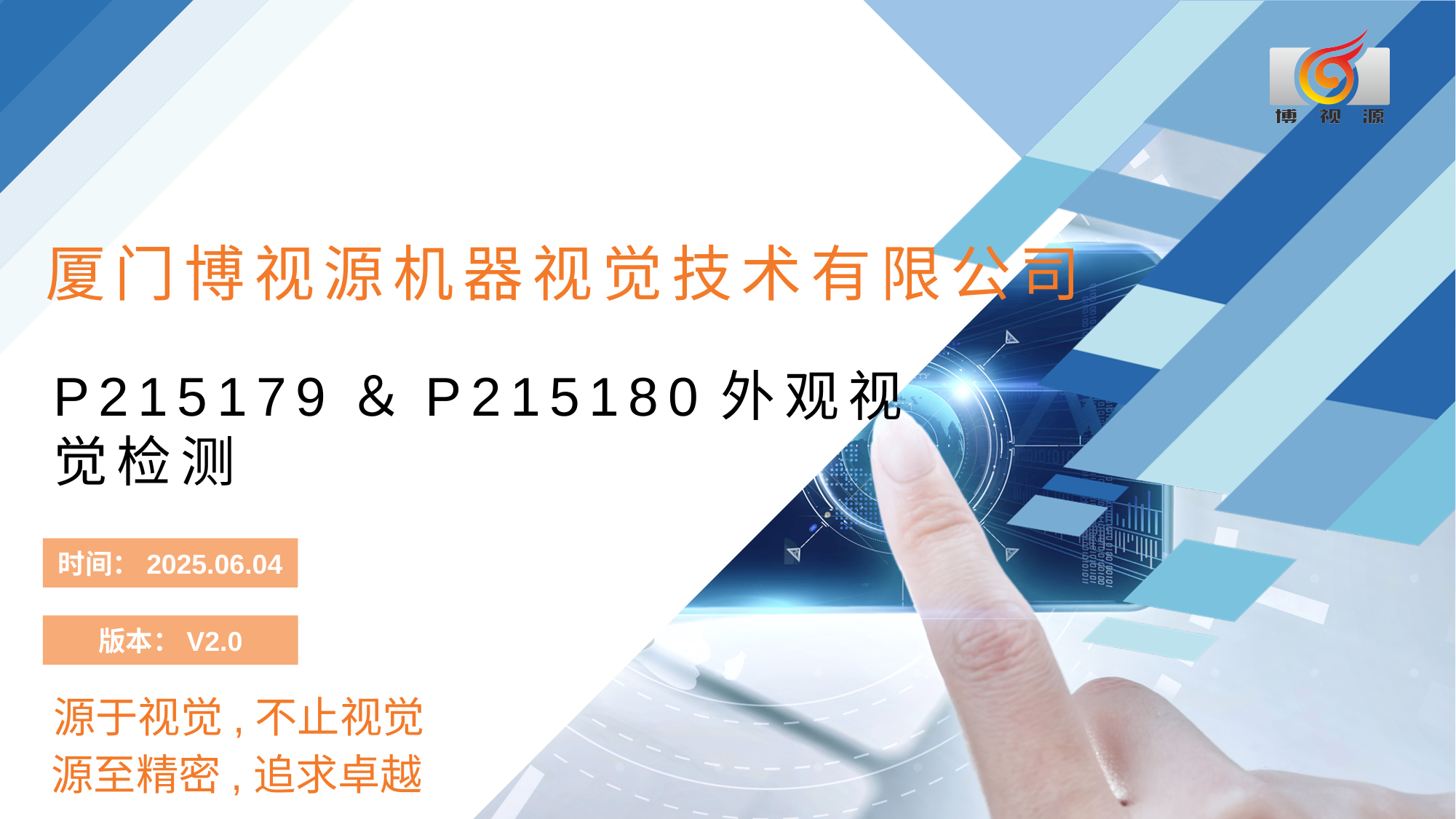

厦门博视源机器视觉技术有限公司
P215179＆P215180外观视觉检测
时间：2025.06.04
版本：V2.0
源于视觉,不止视觉
源至精密,追求卓越